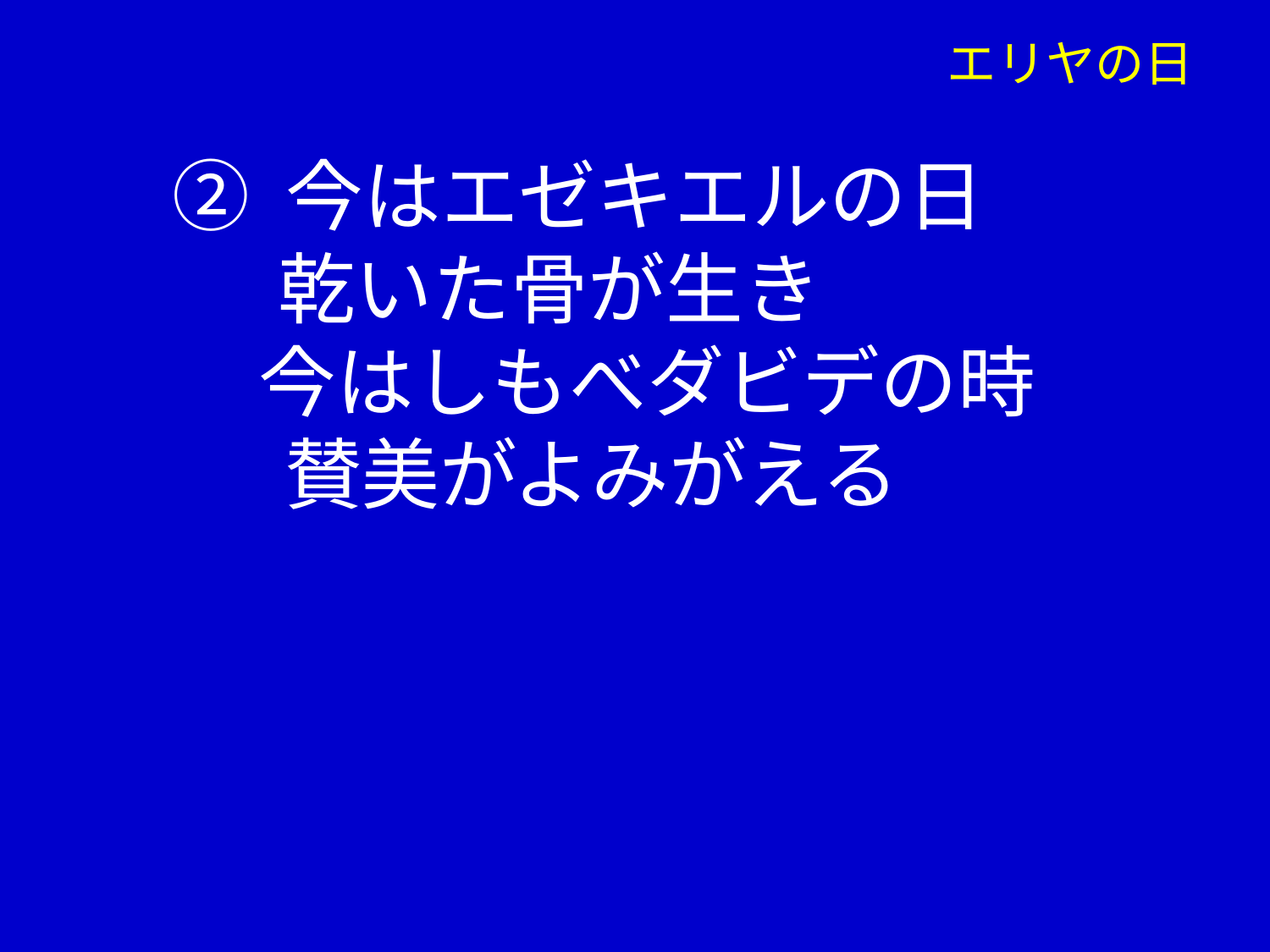

エリヤの日
#

② 今はエゼキエルの日
     乾いた骨が生き
     今はしもべダビデの時
　  賛美がよみがえる